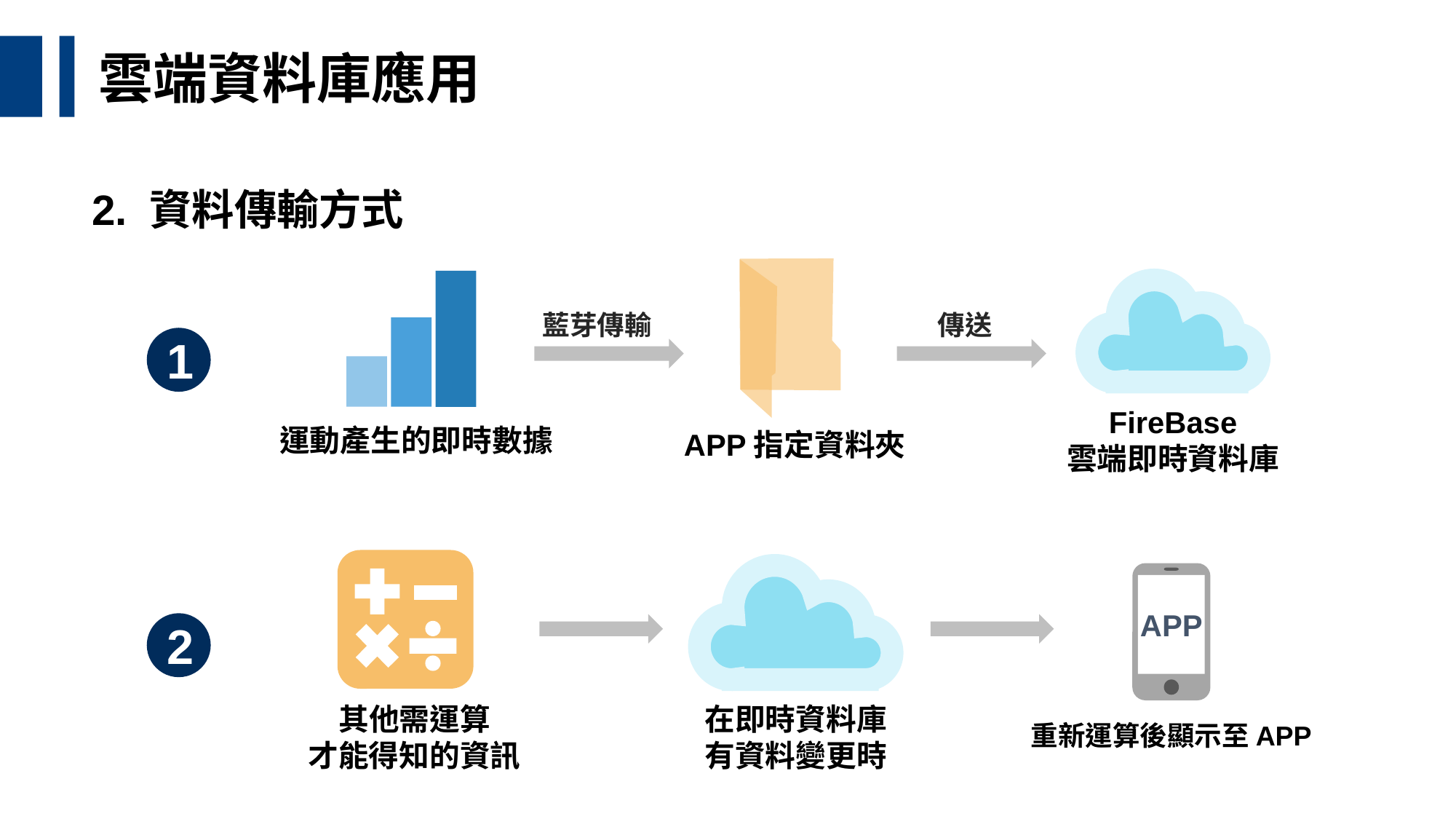

雲端資料庫應用
2. 資料傳輸方式

藍芽傳輸

傳送

1
FireBase
雲端即時資料庫
運動產生的即時數據
APP指定資料夾

APP

2

其他需運算
才能得知的資訊
在即時資料庫
有資料變更時
重新運算後顯示至APP